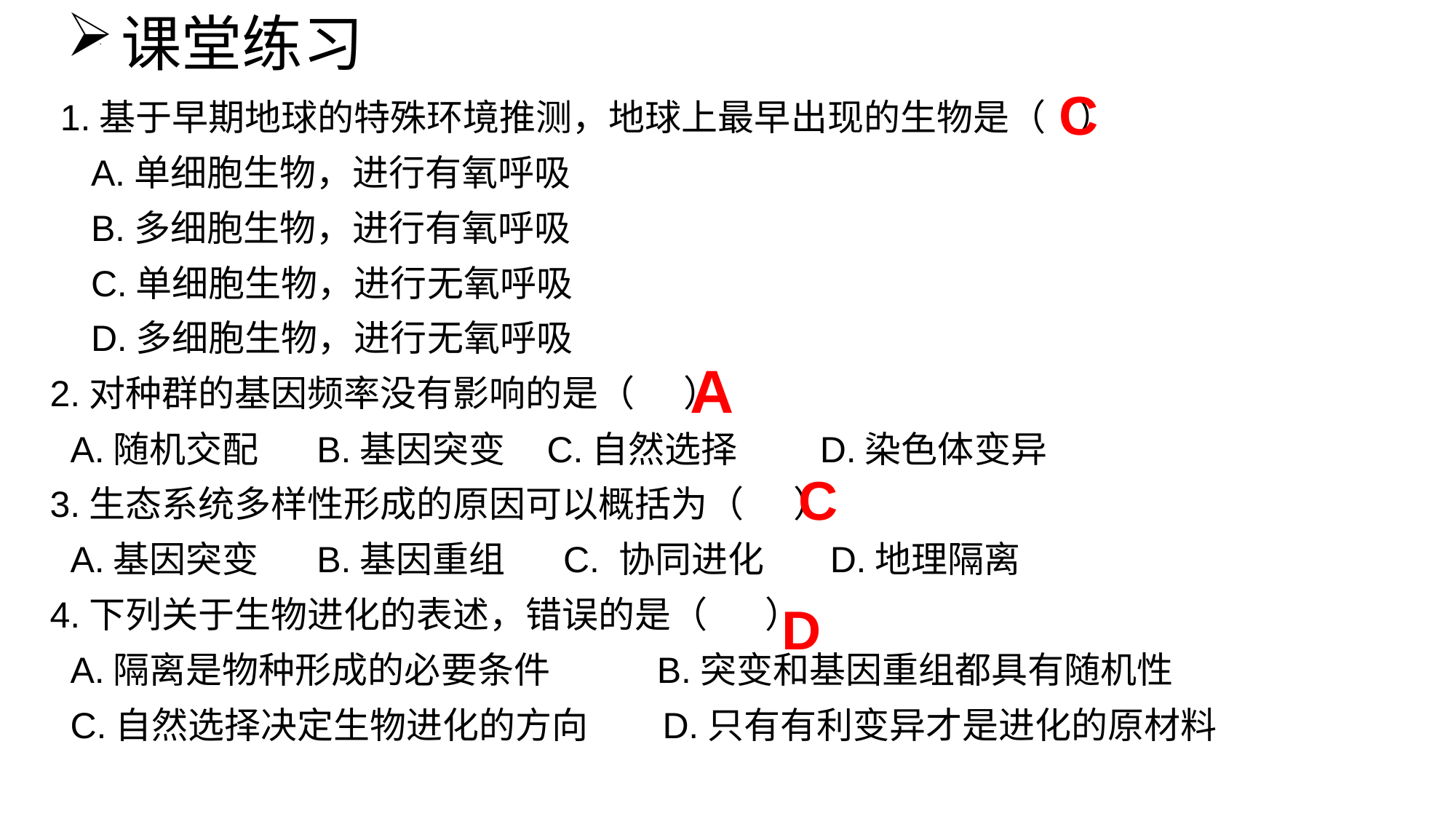

课堂练习

C
1.基于早期地球的特殊环境推测，地球上最早出现的生物是（    ）
   A.单细胞生物，进行有氧呼吸
   B.多细胞生物，进行有氧呼吸
   C.单细胞生物，进行无氧呼吸
   D.多细胞生物，进行无氧呼吸
   2.对种群的基因频率没有影响的是（      ）
     A.随机交配      B.基因突变    C.自然选择         D.染色体变异
   3.生态系统多样性形成的原因可以概括为（      ）
     A.基因突变      B.基因重组      C. 协同进化       D.地理隔离
   4.下列关于生物进化的表述，错误的是（       ）
     A.隔离是物种形成的必要条件            B.突变和基因重组都具有随机性
     C.自然选择决定生物进化的方向        D.只有有利变异才是进化的原材料

A
C
D